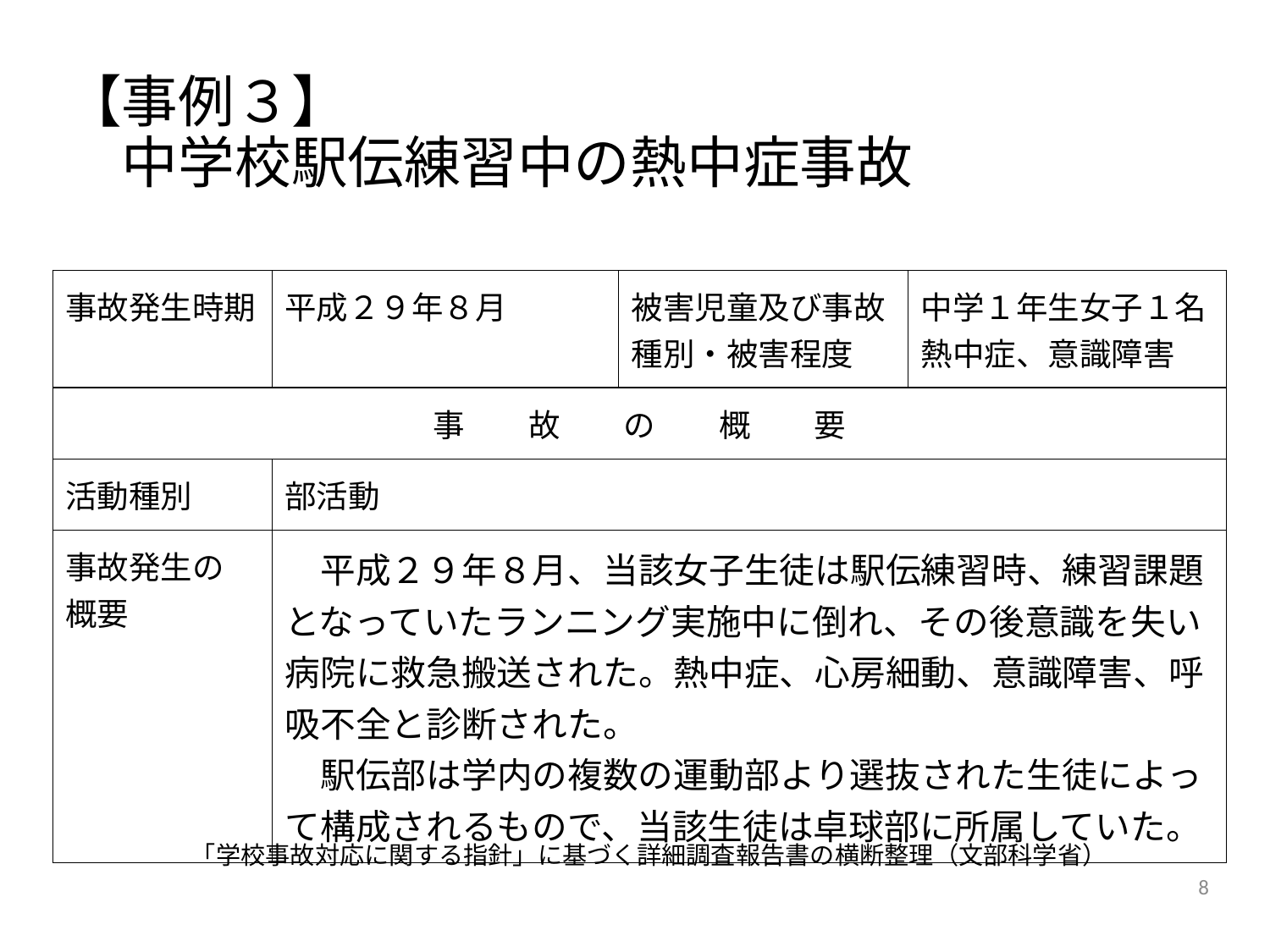

# 【事例３】 　中学校駅伝練習中の熱中症事故
| 事故発生時期 | 平成２９年８月 | 被害児童及び事故種別・被害程度 | 中学１年生女子１名 熱中症、意識障害 |
| --- | --- | --- | --- |
| 事　　故　　の　　概　　要 |  |  |  |
| 活動種別 | 部活動 |  |  |
| 事故発生の 概要 | 平成２９年８月、当該女子生徒は駅伝練習時、練習課題となっていたランニング実施中に倒れ、その後意識を失い病院に救急搬送された。熱中症、心房細動、意識障害、呼吸不全と診断された。 　駅伝部は学内の複数の運動部より選抜された生徒によって構成されるもので、当該生徒は卓球部に所属していた。 |  |  |
「学校事故対応に関する指針」に基づく詳細調査報告書の横断整理（文部科学省）
8